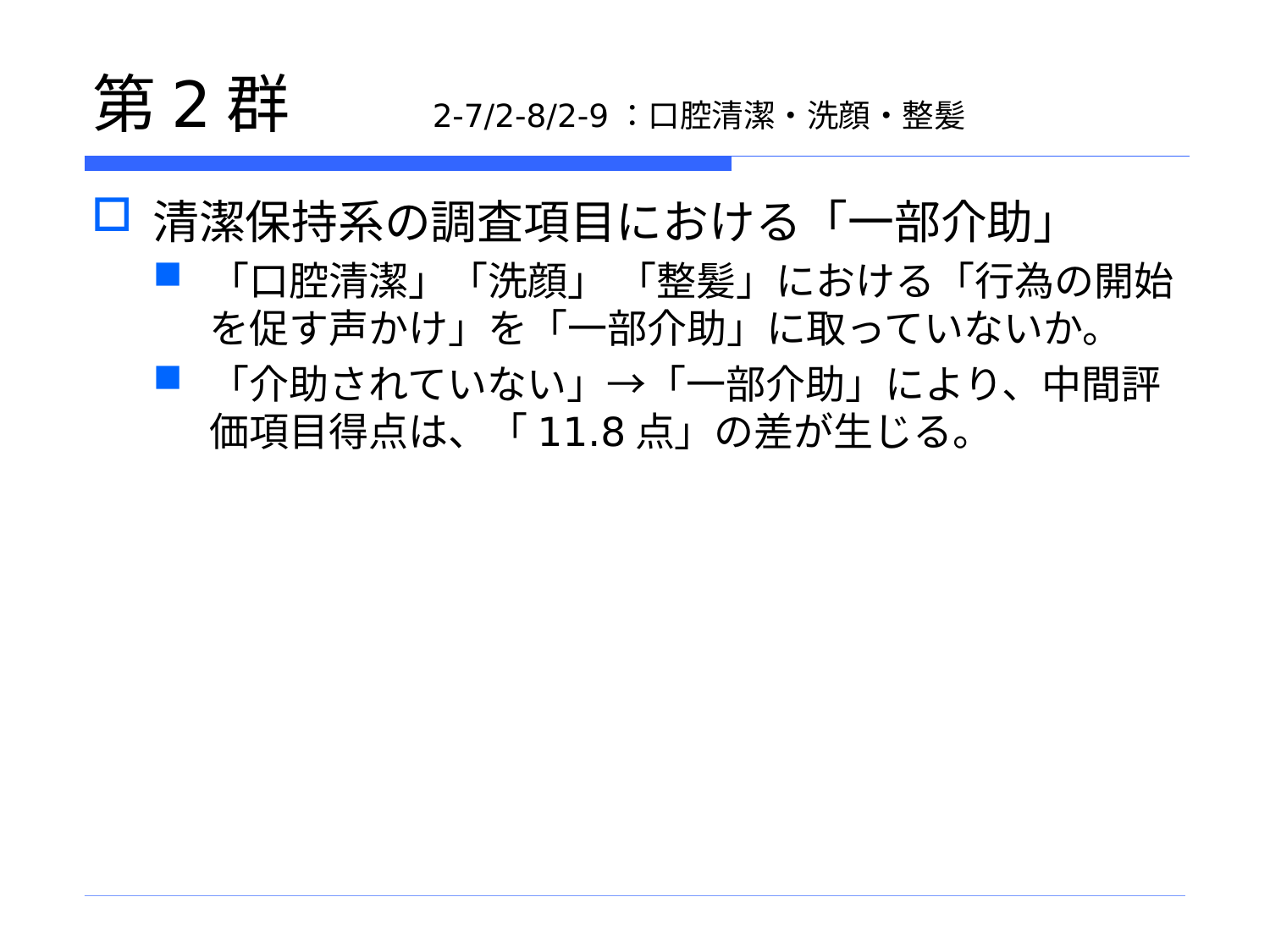

# 第2群　　2-7/2-8/2-9：口腔清潔・洗顔・整髪
清潔保持系の調査項目における「一部介助」
「口腔清潔」「洗顔」 「整髪」における「行為の開始を促す声かけ」を「一部介助」に取っていないか。
「介助されていない」→「一部介助」により、中間評価項目得点は、「11.8点」の差が生じる。